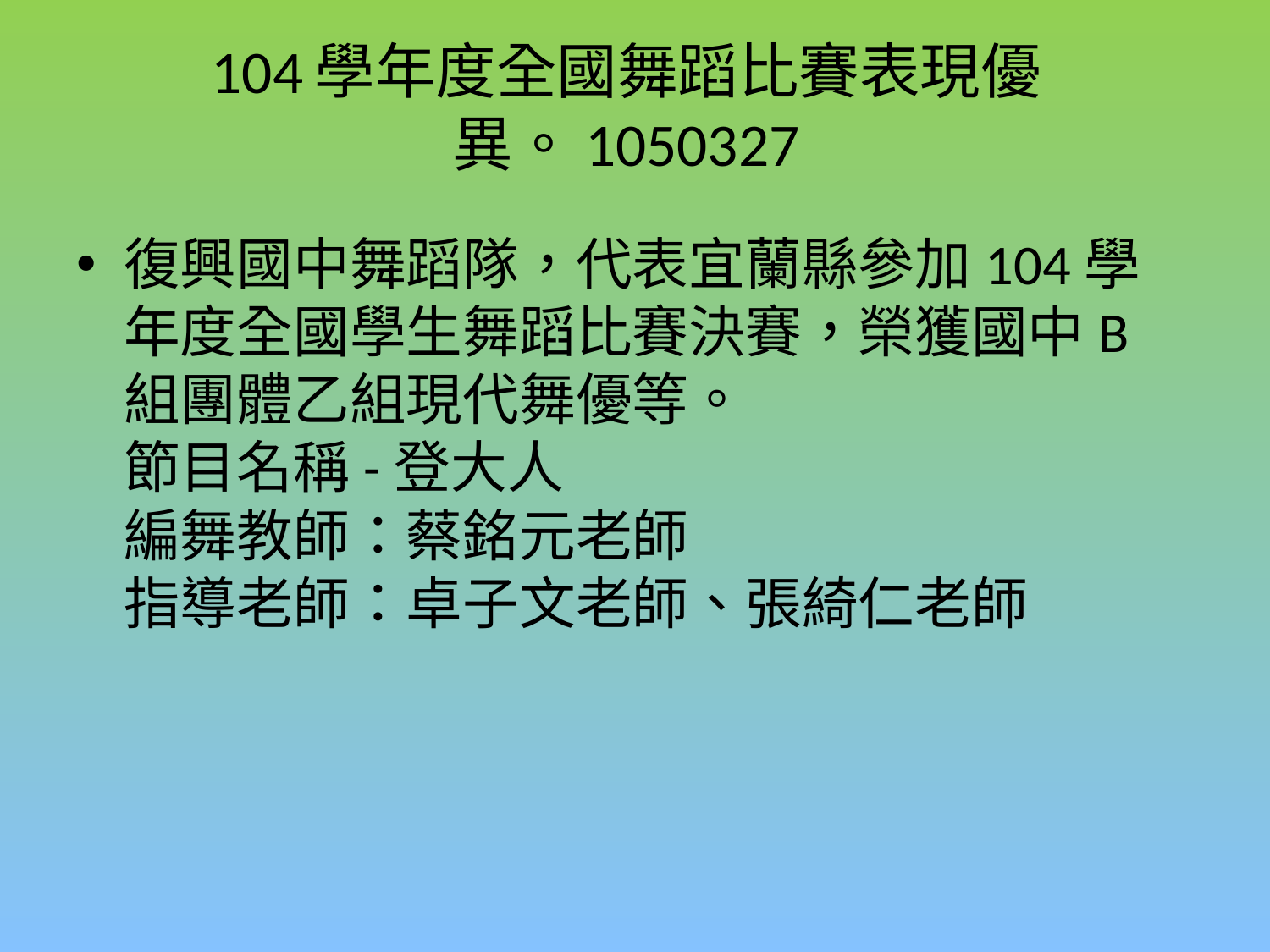

# 104學年度全國舞蹈比賽表現優異。1050327
復興國中舞蹈隊，代表宜蘭縣參加104學年度全國學生舞蹈比賽決賽，榮獲國中B組團體乙組現代舞優等。
節目名稱-登大人
編舞教師：蔡銘元老師
指導老師：卓子文老師、張綺仁老師